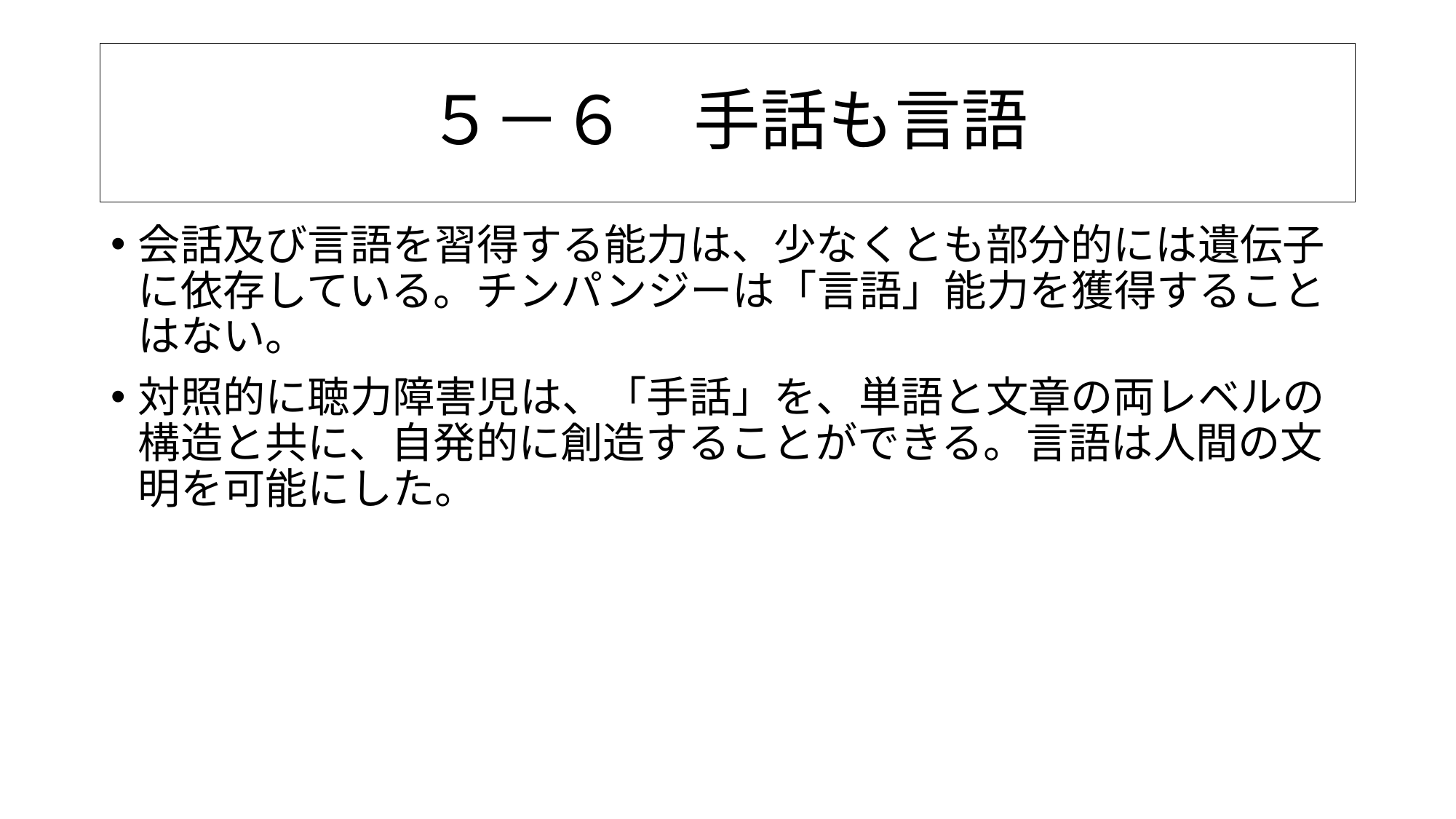

# ５－６　手話も言語
会話及び言語を習得する能力は、少なくとも部分的には遺伝子に依存している。チンパンジーは「言語」能力を獲得することはない。
対照的に聴力障害児は、「手話」を、単語と文章の両レベルの構造と共に、自発的に創造することができる。言語は人間の文明を可能にした。